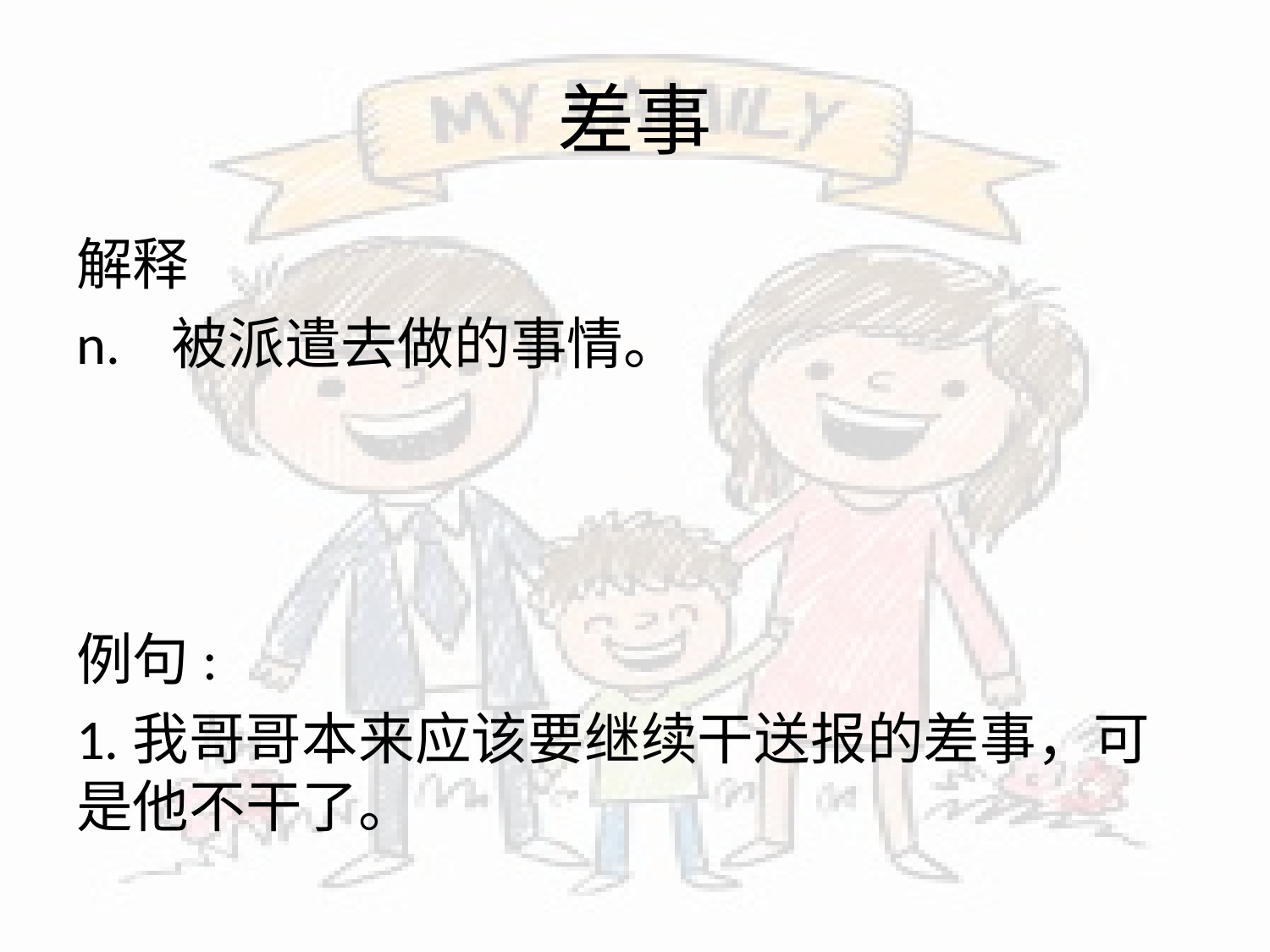

# 差事
解释
n.   被派遣去做的事情。

例句:
1.我哥哥本来应该要继续干送报的差事，可是他不干了。